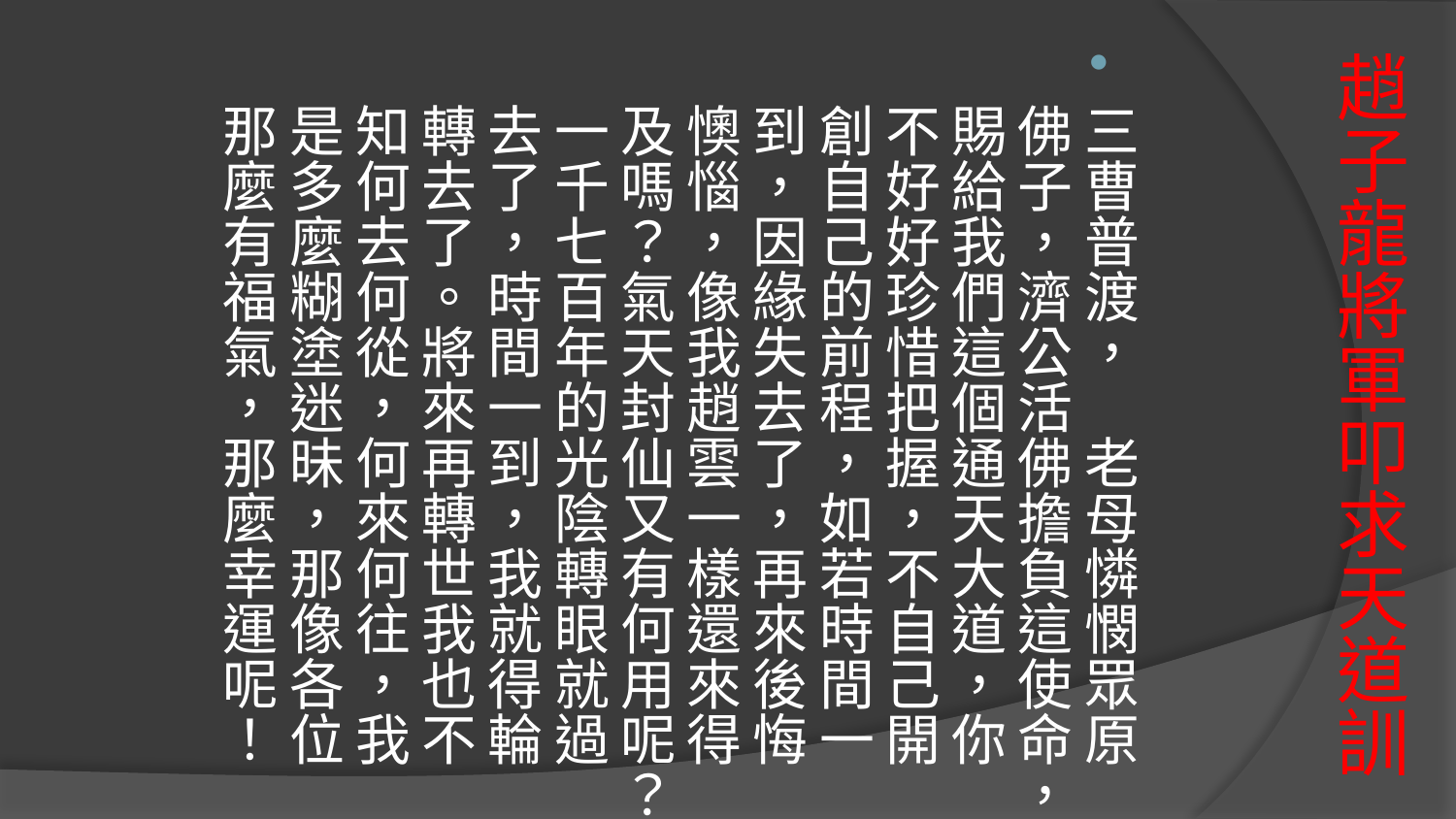

三曹普渡，　老母憐憫眾原佛子，濟公活佛擔負這使命，賜給我們這個通天大道，你不好好珍惜把握，不自己開創自己的前程，如若時間一到，因緣失去了，再來後悔懊惱，像我趙雲一樣還來得及嗎？氣天封仙又有何用呢？一千七百年的光陰轉眼就過去了，時間一到，我就得輪轉去了。將來再轉世我也不知何去何從，何來何往，我是多麼糊塗迷昧，那像各位那麼有福氣，那麼幸運呢！

# 趙子龍將軍叩求天道訓